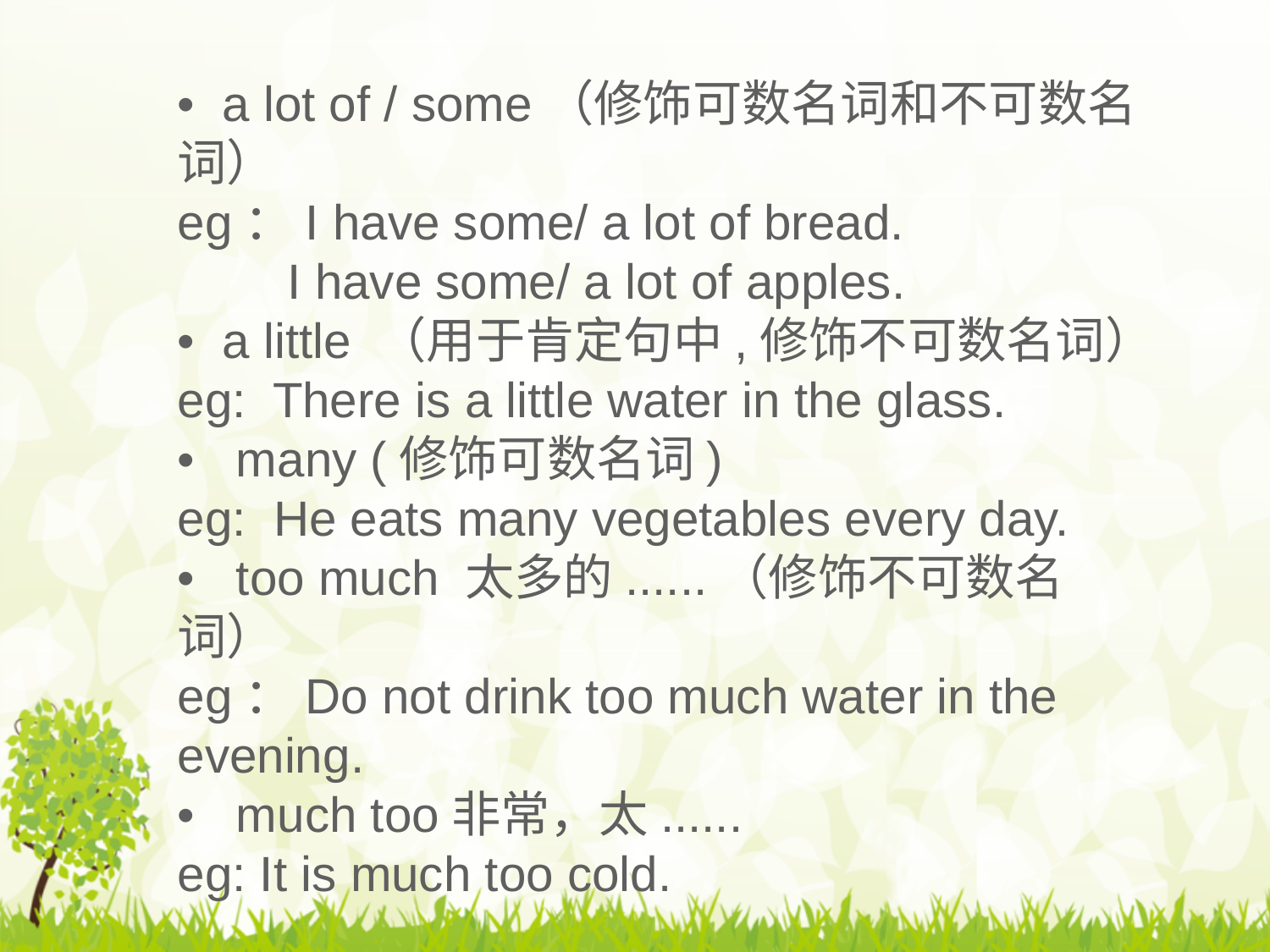

•  a lot of / some（修饰可数名词和不可数名词）
eg：I have some/ a lot of bread.
        I have some/ a lot of apples.
•  a little （用于肯定句中,修饰不可数名词）
eg:  There is a little water in the glass.
•   many (修饰可数名词)
eg:  He eats many vegetables every day.
•   too much 太多的......（修饰不可数名词）
eg：Do not drink too much water in the   evening.
•   much too非常，太......
eg: It is much too cold.